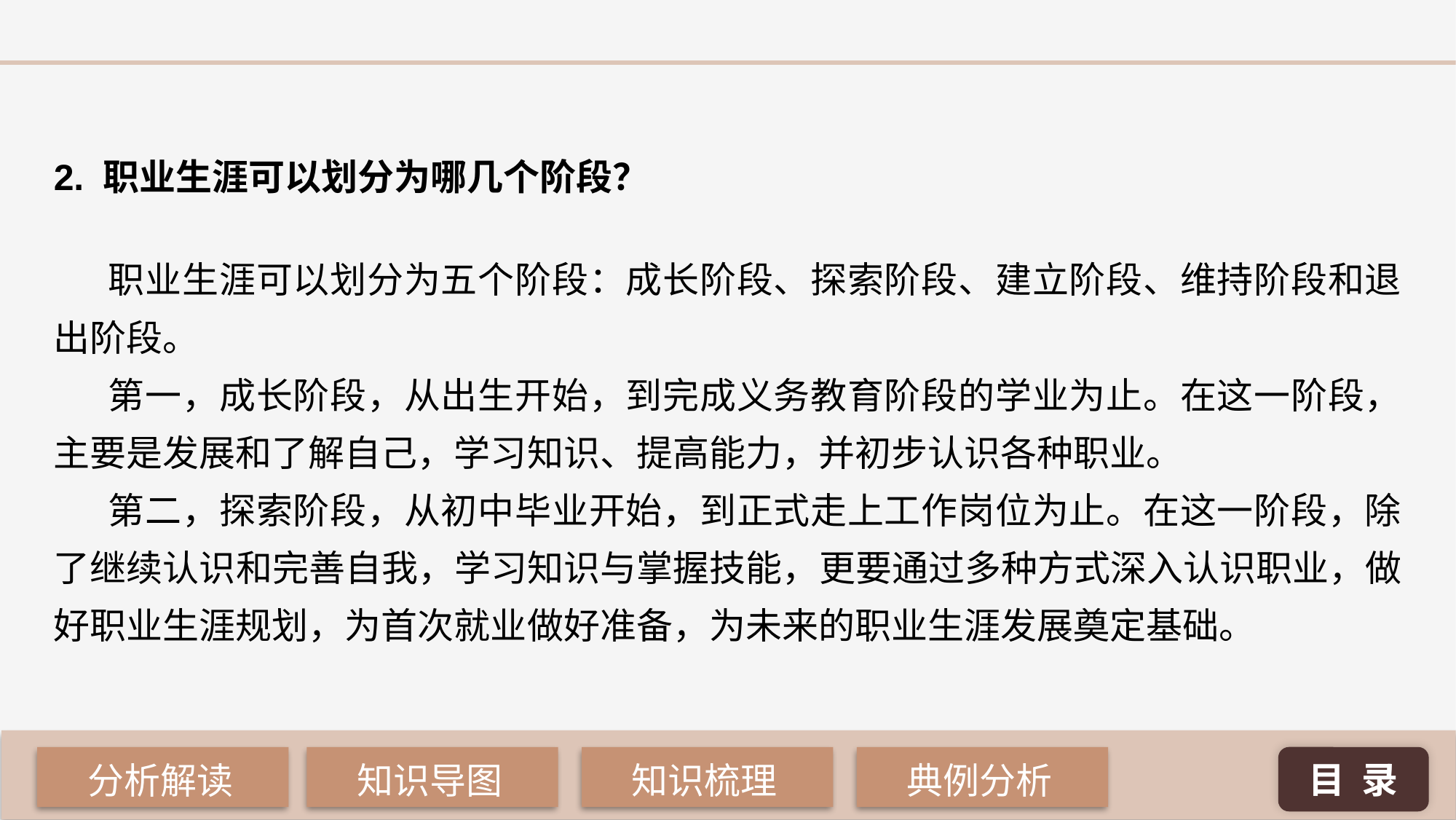

2. 职业生涯可以划分为哪几个阶段？
职业生涯可以划分为五个阶段：成长阶段、探索阶段、建立阶段、维持阶段和退出阶段。
第一，成长阶段，从出生开始，到完成义务教育阶段的学业为止。在这一阶段，主要是发展和了解自己，学习知识、提高能力，并初步认识各种职业。
第二，探索阶段，从初中毕业开始，到正式走上工作岗位为止。在这一阶段，除了继续认识和完善自我，学习知识与掌握技能，更要通过多种方式深入认识职业，做好职业生涯规划，为首次就业做好准备，为未来的职业生涯发展奠定基础。